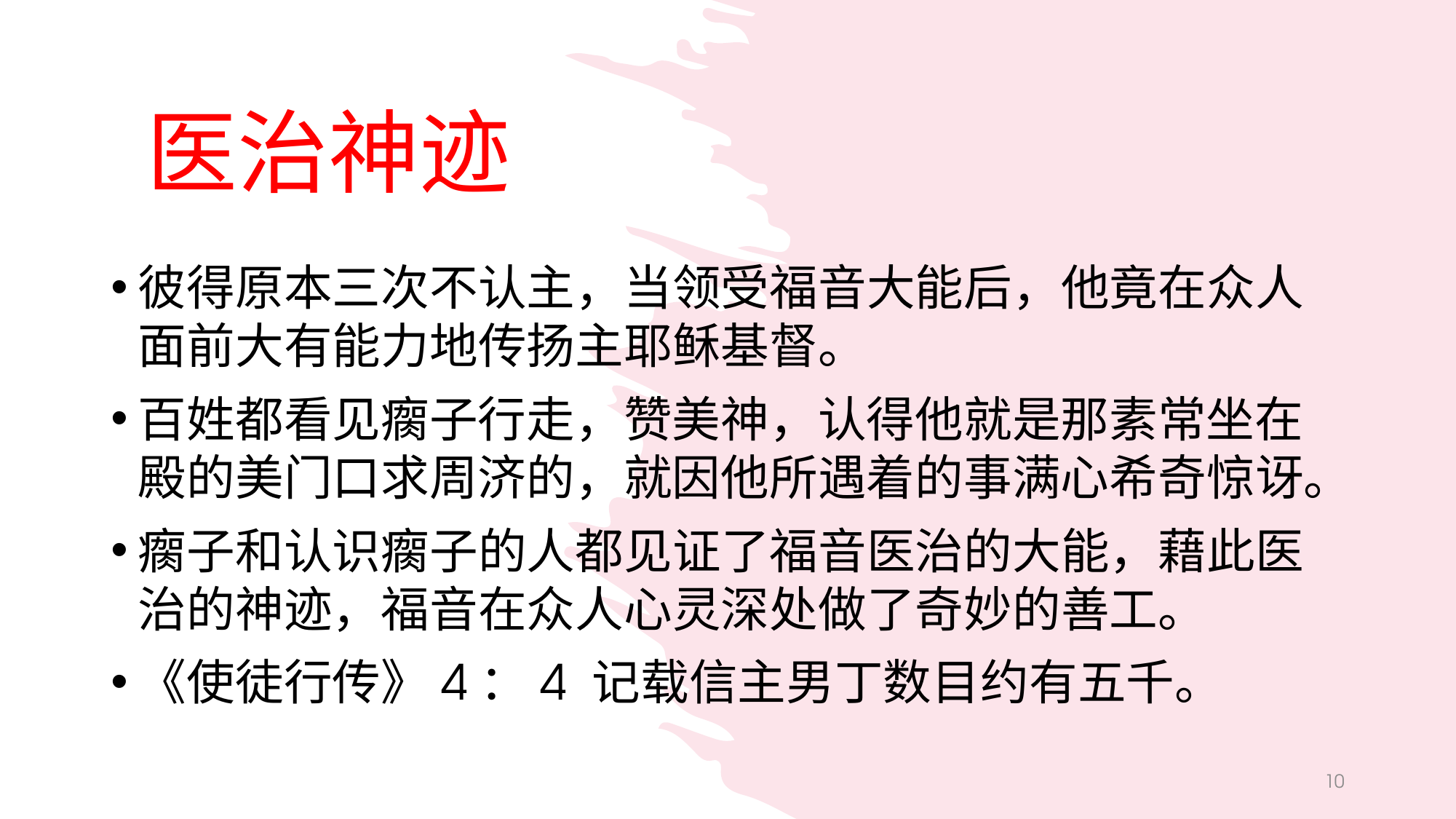

医治神迹
彼得原本三次不认主，当领受福音大能后，他竟在众人面前大有能力地传扬主耶稣基督。
百姓都看见瘸子行走，赞美神，认得他就是那素常坐在殿的美门口求周济的，就因他所遇着的事满心希奇惊讶。
瘸子和认识瘸子的人都见证了福音医治的大能，藉此医治的神迹，福音在众人心灵深处做了奇妙的善工。
《使徒行传》4：4 记载信主男丁数目约有五千。

10